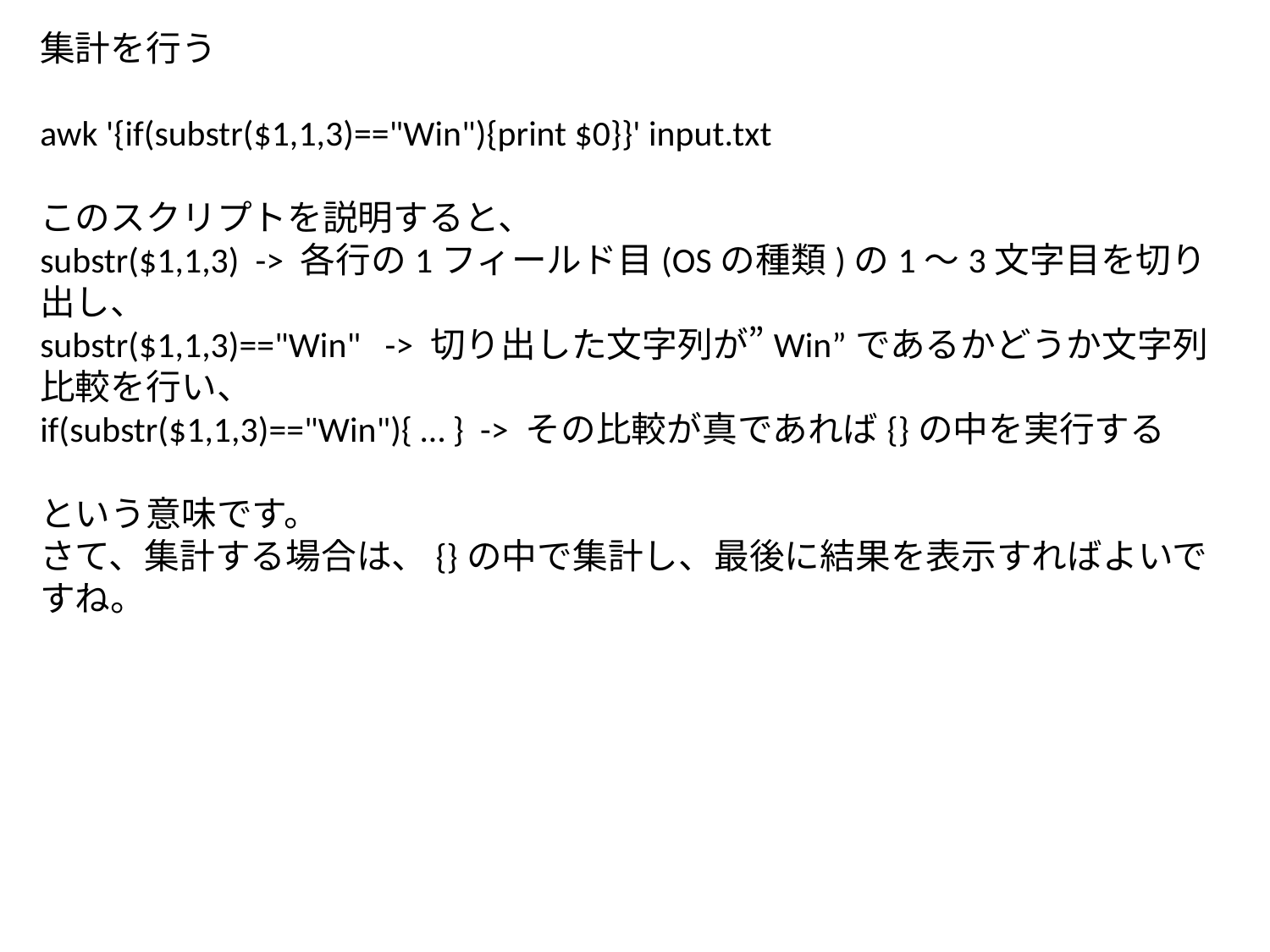

集計を行う

awk '{if(substr($1,1,3)=="Win"){print $0}}' input.txt

このスクリプトを説明すると、
substr($1,1,3)  -> 各行の1フィールド目(OSの種類)の1～3文字目を切り出し、
substr($1,1,3)=="Win"   -> 切り出した文字列が”Win”であるかどうか文字列比較を行い、
if(substr($1,1,3)=="Win"){ … }  -> その比較が真であれば{}の中を実行する

という意味です。
さて、集計する場合は、{}の中で集計し、最後に結果を表示すればよいですね。